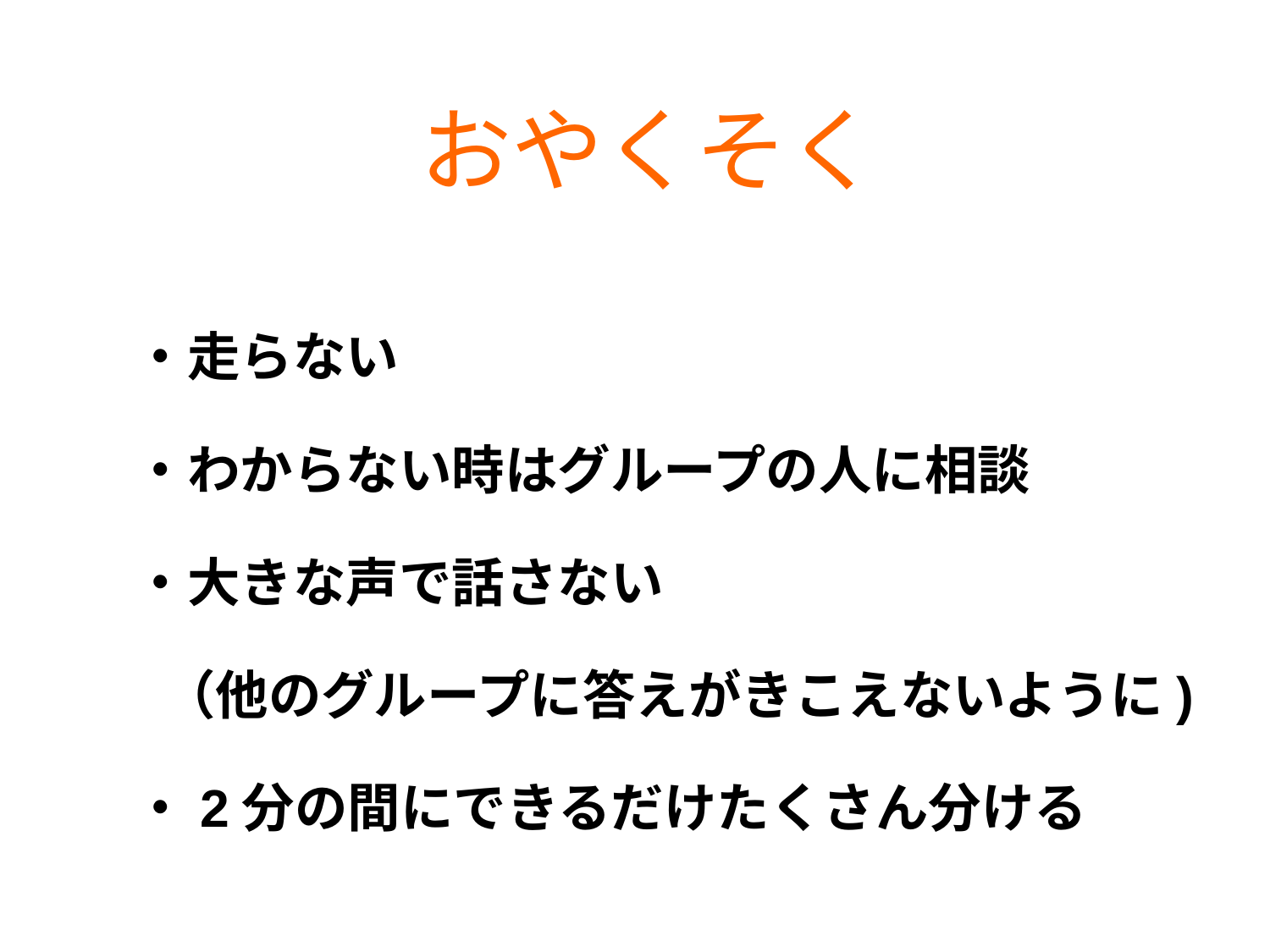

おやくそく

 ・走らない
 ・わからない時はグループの人に相談
 ・大きな声で話さない
　（他のグループに答えがきこえないように)
 ・2分の間にできるだけたくさん分ける